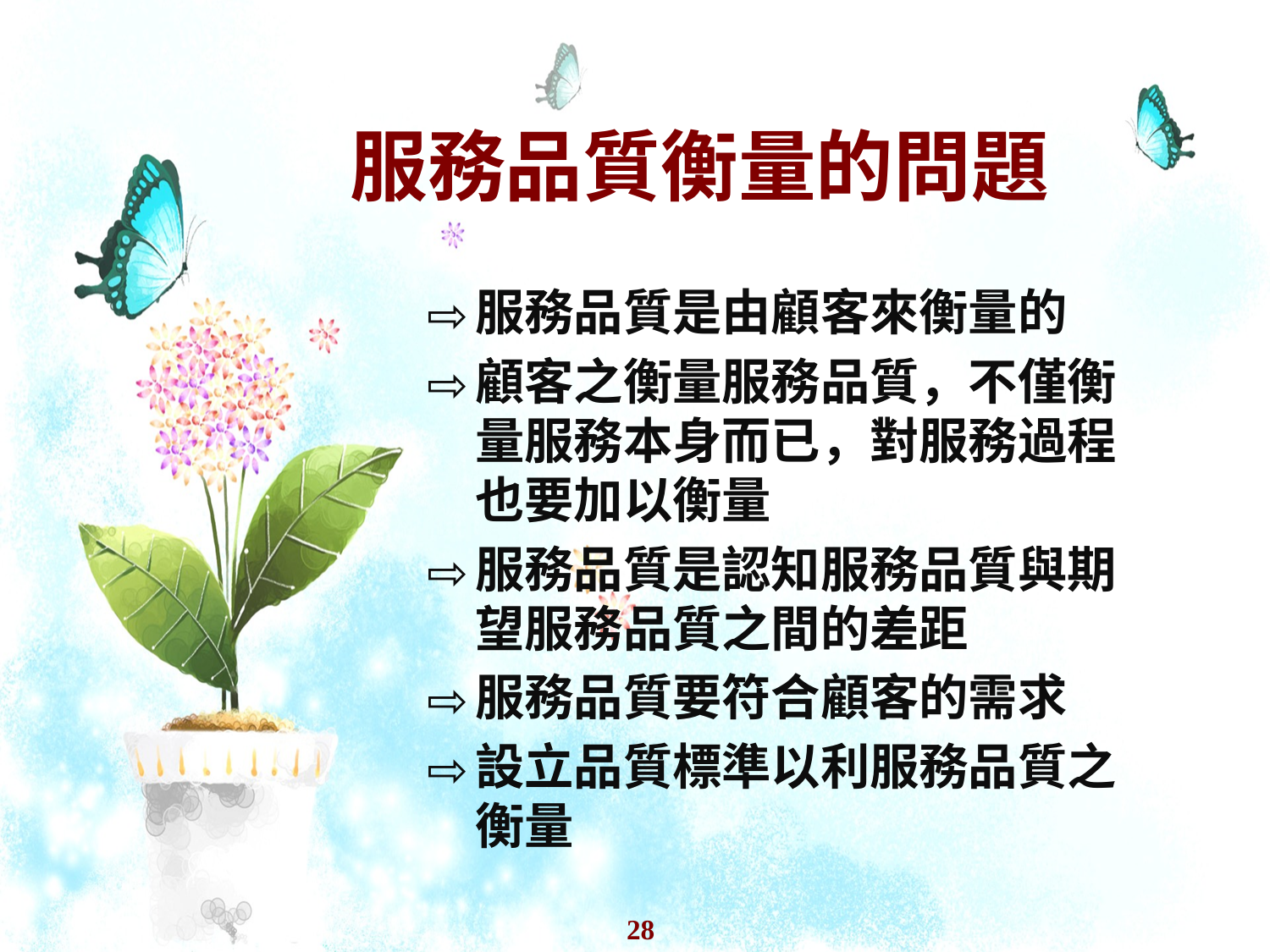

# 服務品質衡量的問題
服務品質是由顧客來衡量的
顧客之衡量服務品質，不僅衡量服務本身而已，對服務過程也要加以衡量
服務品質是認知服務品質與期望服務品質之間的差距
服務品質要符合顧客的需求
設立品質標準以利服務品質之衡量